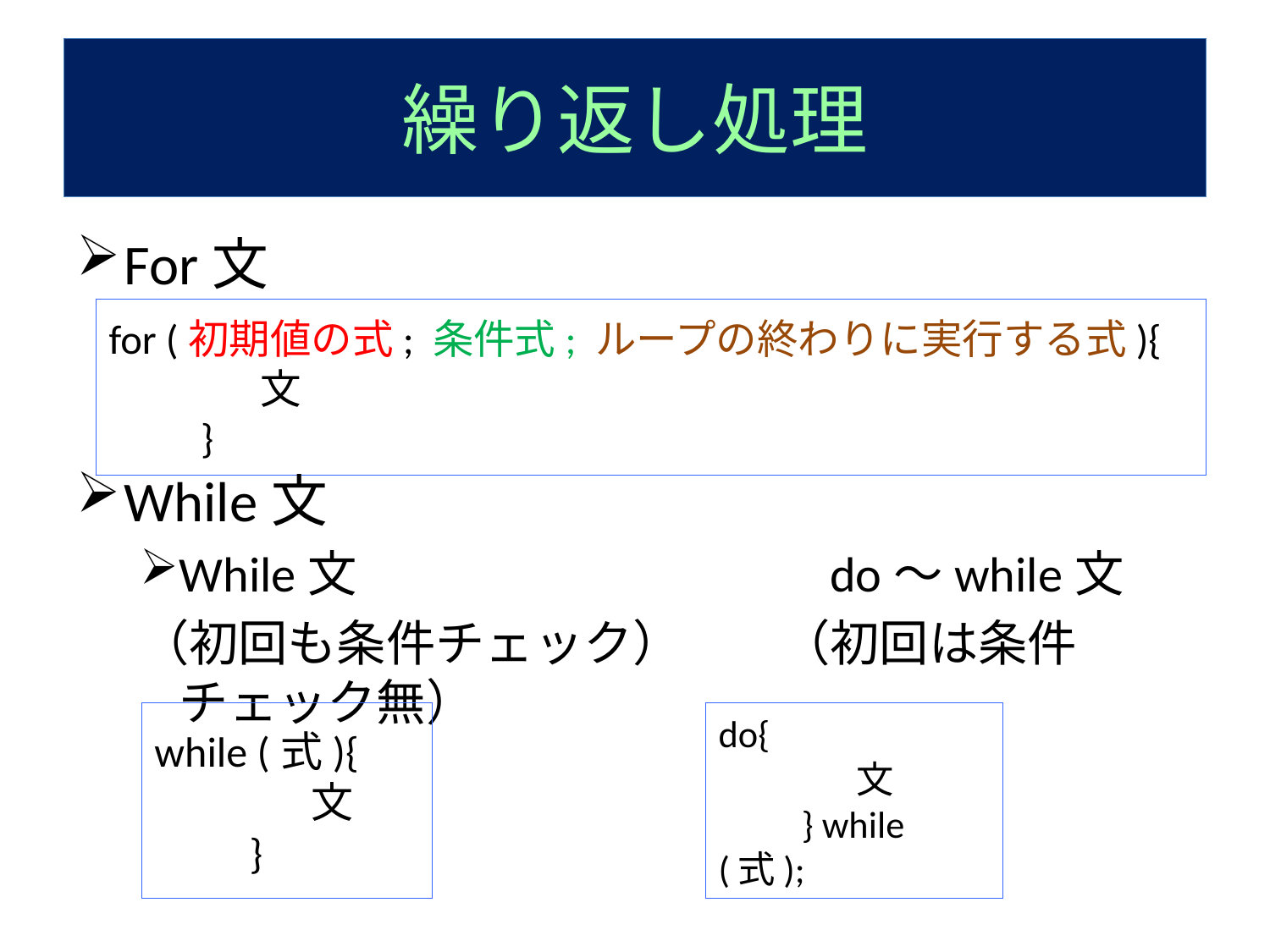

# 繰り返し処理
For文

While文
While文　　　　　　　　      do～while文
（初回も条件チェック）         （初回は条件チェック無）
for (初期値の式; 条件式; ループの終わりに実行する式){
	  文
　　}
while (式){
	  文
　　}
do{
	  文
　　} while (式);